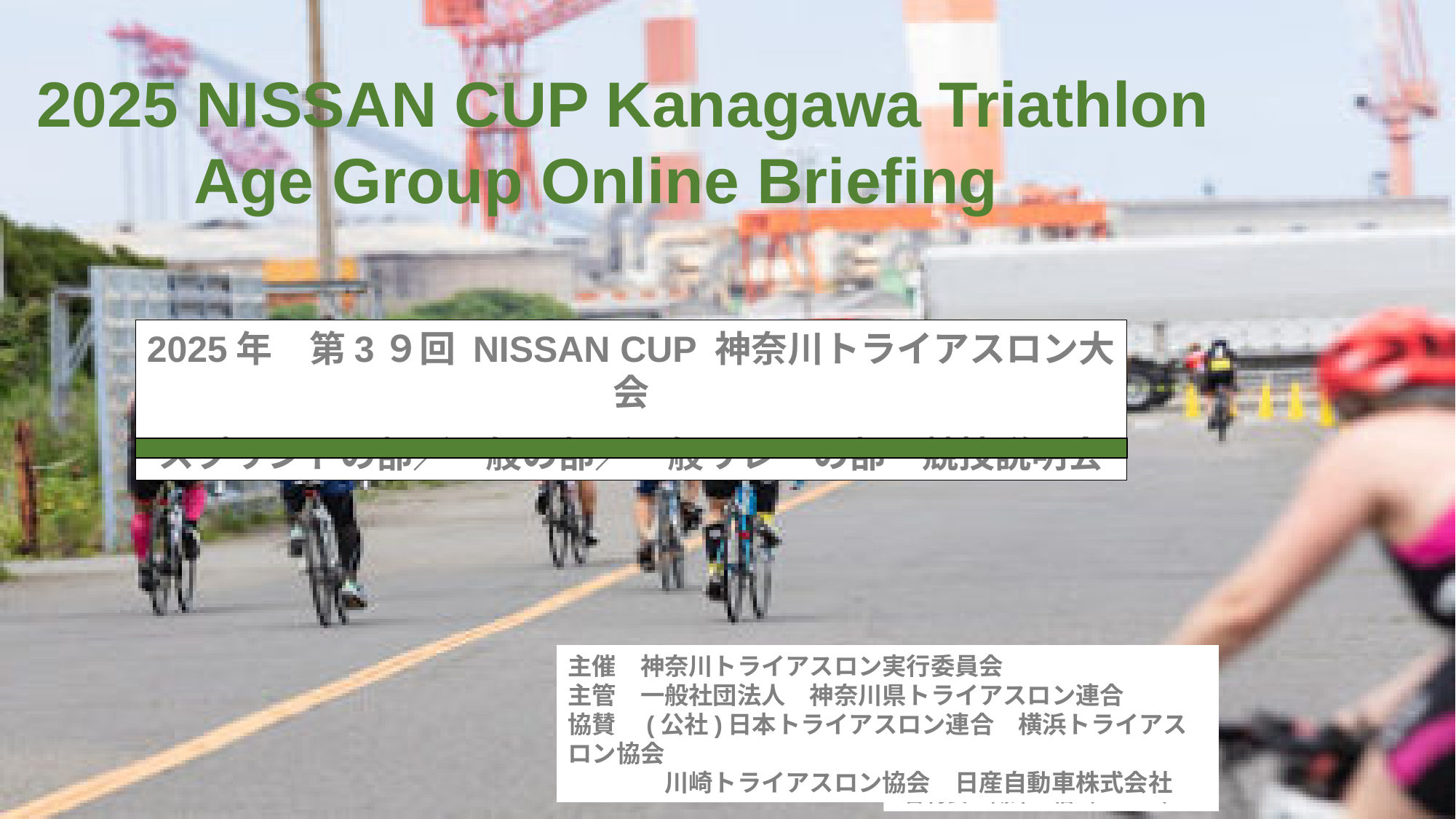

# 2025 NISSAN CUP Kanagawa Triathlon Age Group Online Briefing
2025年　第3９回 NISSAN CUP 神奈川トライアスロン大会
スプリントの部／一般の部／一般リレーの部　競技説明会

主催　神奈川トライアスロン実行委員会
主管　一般社団法人　神奈川県トライアスロン連合
協賛　(公社)日本トライアスロン連合　横浜トライアスロン協会
　　　　川崎トライアスロン協会　日産自動車株式会社
 審判長：楜澤　信（KnTU）